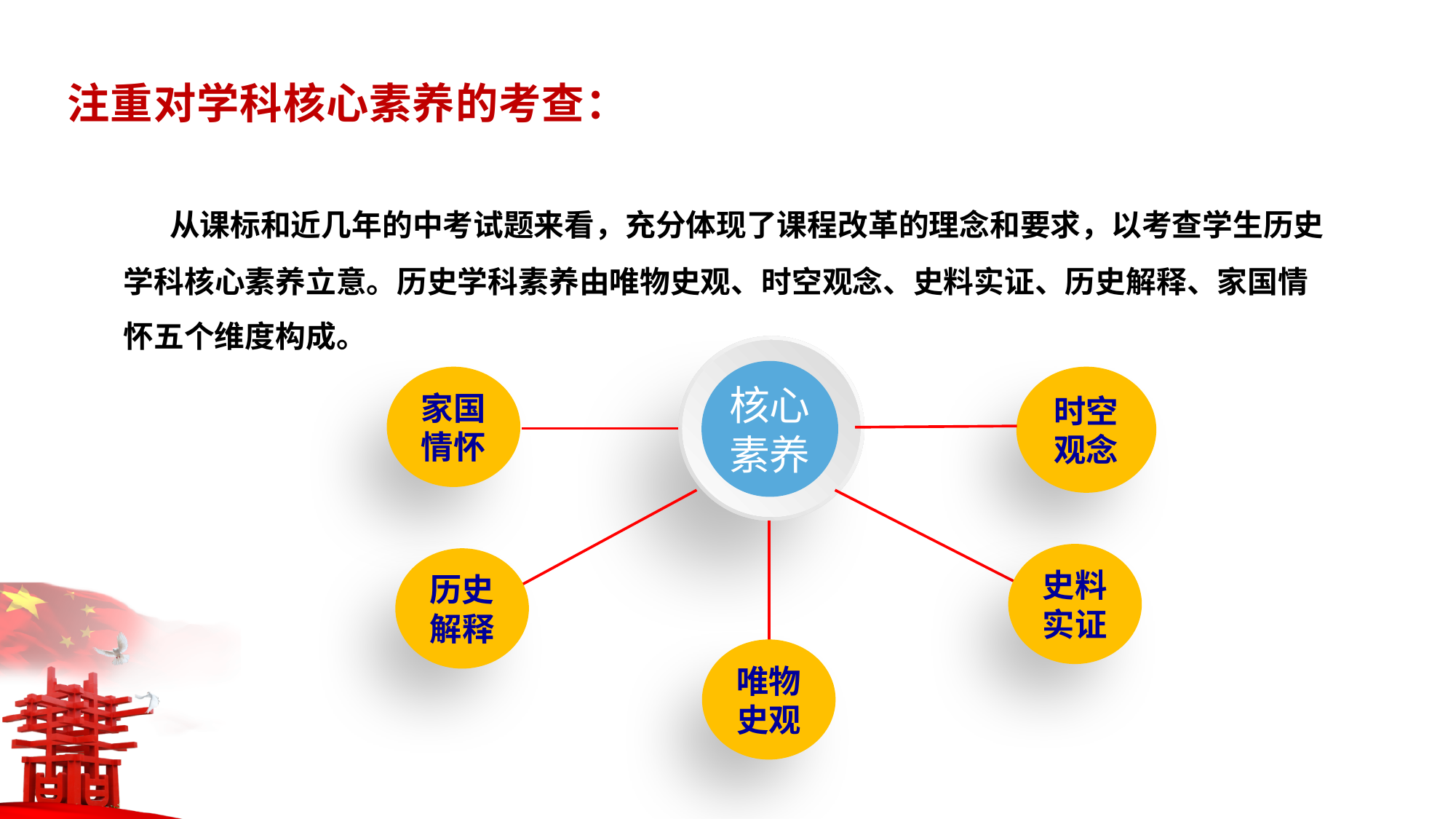

注重对学科核心素养的考查：
    从课标和近几年的中考试题来看，充分体现了课程改革的理念和要求，以考查学生历史学科核心素养立意。历史学科素养由唯物史观、时空观念、史料实证、历史解释、家国情怀五个维度构成。

核心
素养
家国情怀
时空观念
史料实证
历史解释
唯物史观